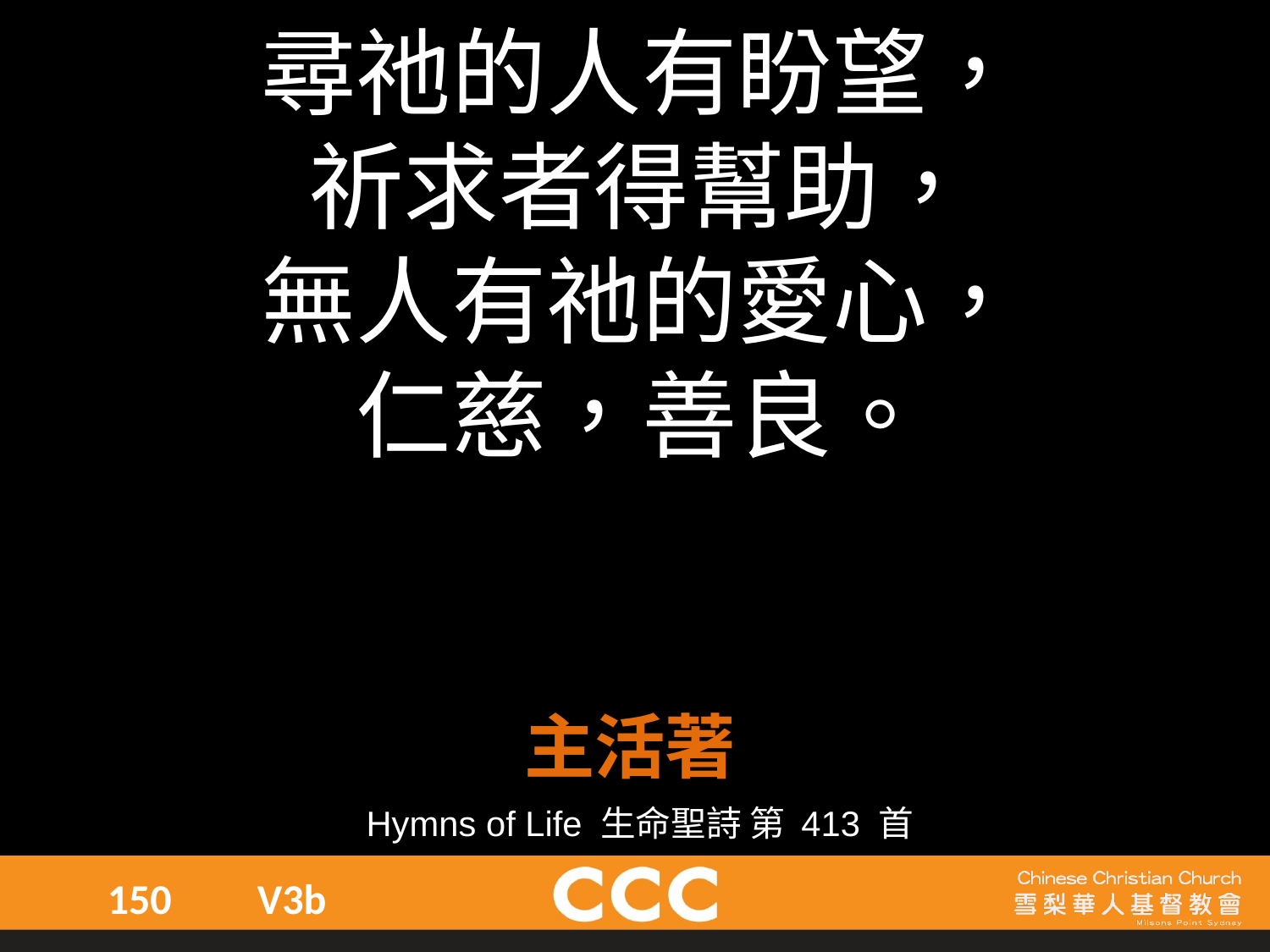

尋祂的人有盼望，
祈求者得幫助，
無人有祂的愛心，
仁慈，善良。
主活著
Hymns of Life 生命聖詩 第 413 首
150
V3b